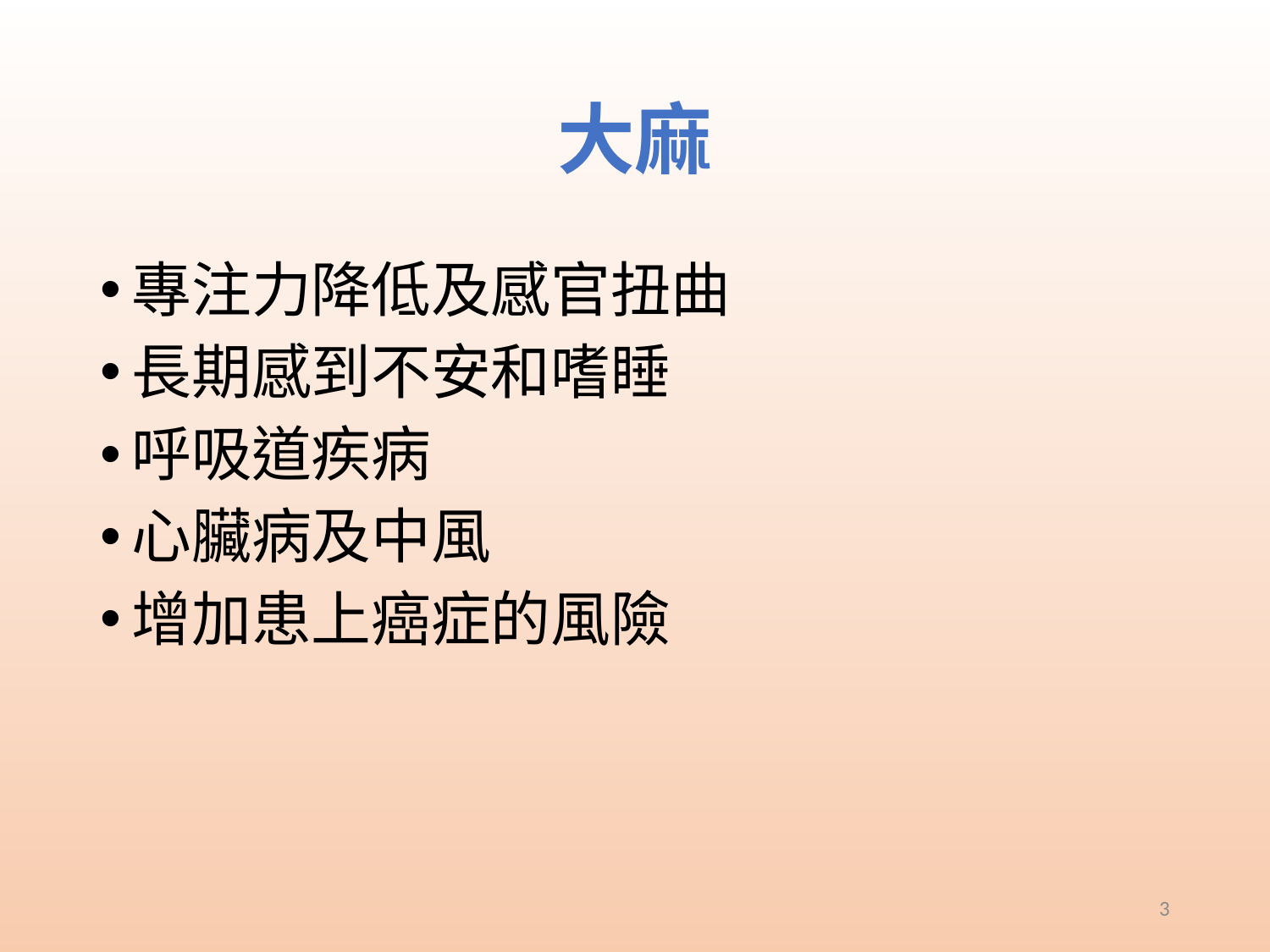

# 大麻
專注力降低及感官扭曲
長期感到不安和嗜睡
呼吸道疾病
心臟病及中風
增加患上癌症的風險
3